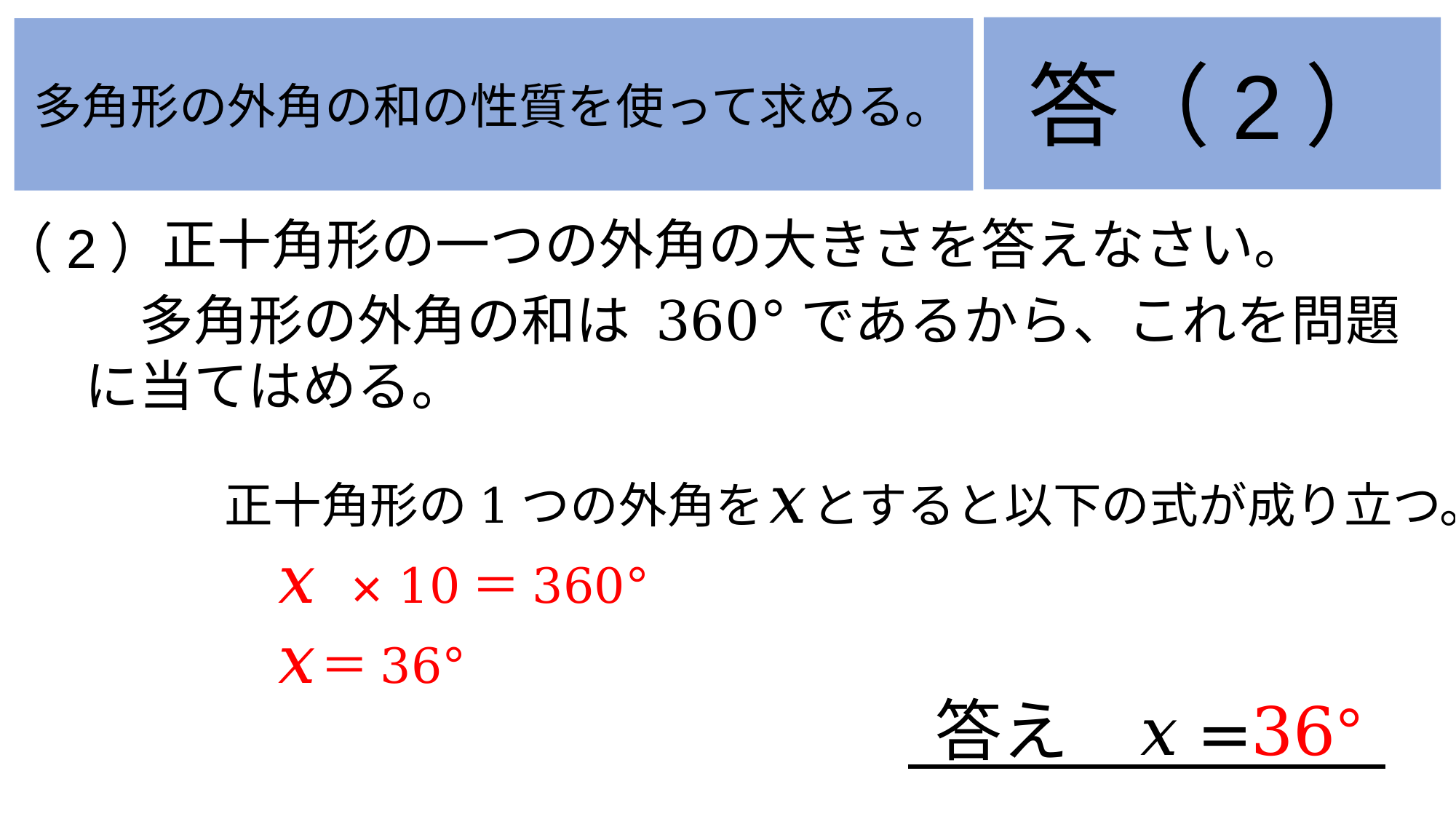

答（2）
多角形の外角の和の性質を使って求める。
　正十角形の一つの外角の大きさを答えなさい。
（2）
　多角形の外角の和は 360°であるから、これを問題に当てはめる。
　正十角形の1つの外角を𝑥とすると以下の式が成り立つ。
　　𝑥 × 10＝360°
　　𝑥＝36°

答え　𝑥=36°